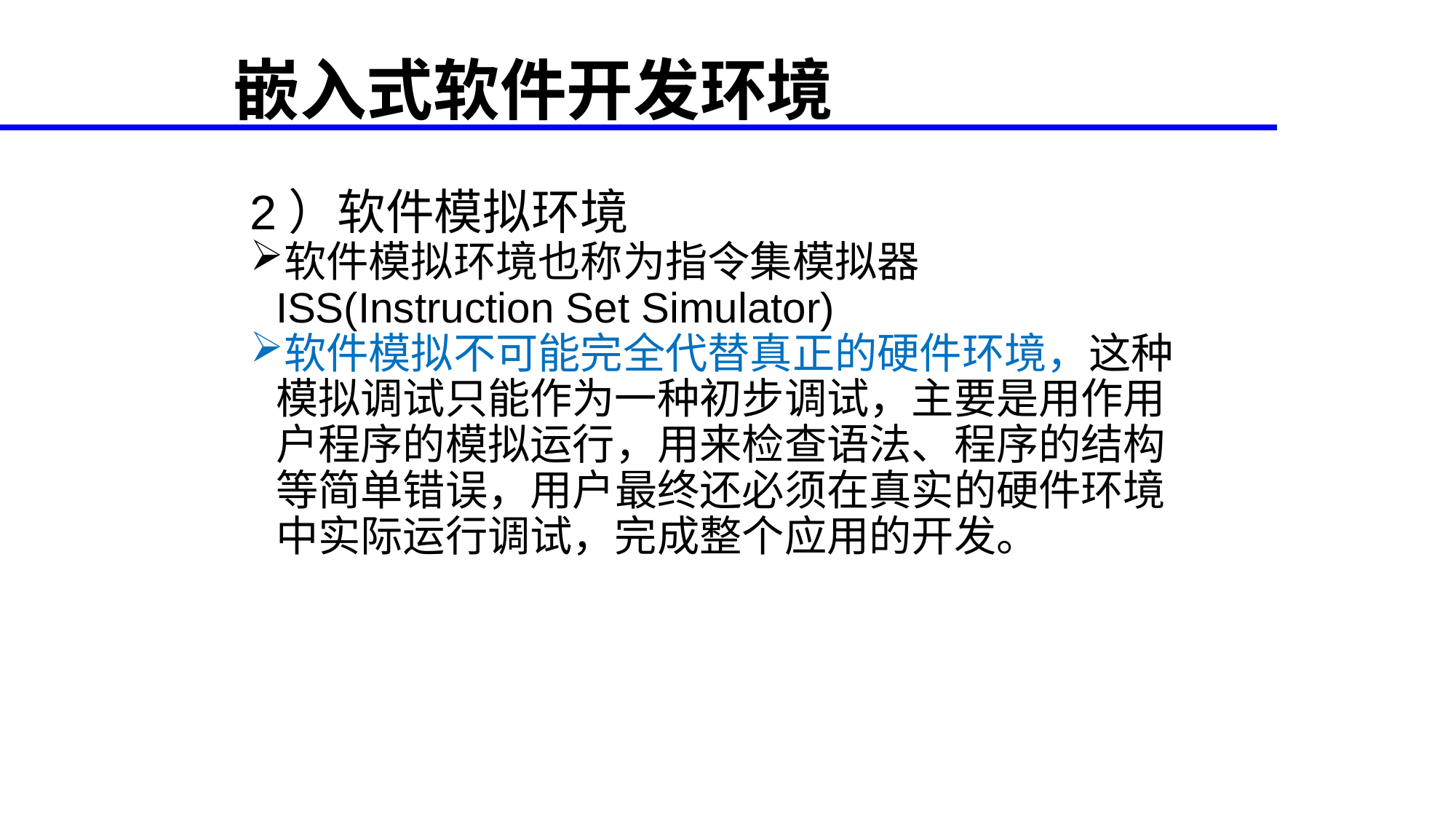

嵌入式软件开发环境
2）软件模拟环境
软件模拟环境也称为指令集模拟器ISS(Instruction Set Simulator)
软件模拟不可能完全代替真正的硬件环境，这种模拟调试只能作为一种初步调试，主要是用作用户程序的模拟运行，用来检查语法、程序的结构等简单错误，用户最终还必须在真实的硬件环境中实际运行调试，完成整个应用的开发。
47